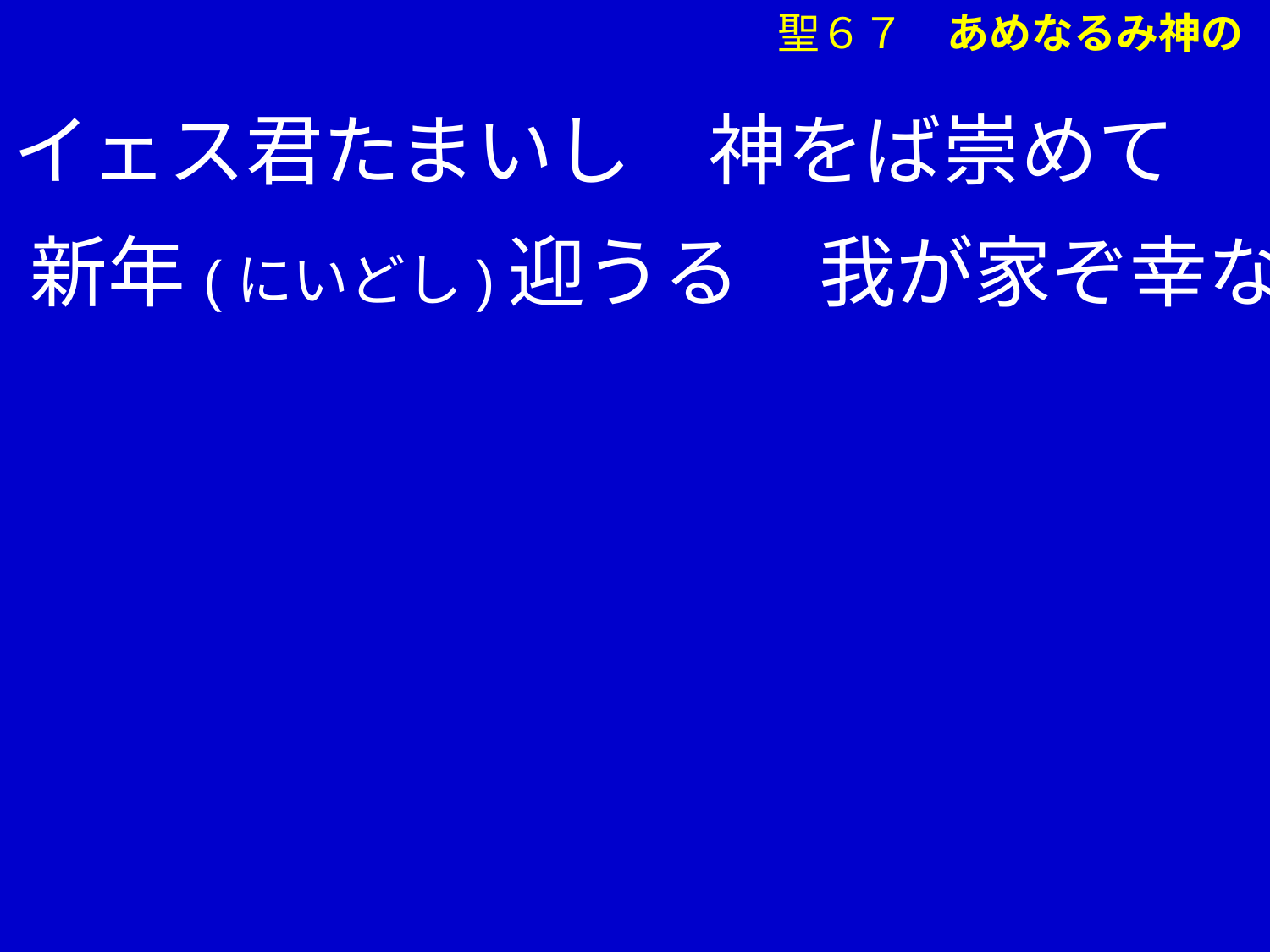

⑮イェス君たまいし　神をば崇めて
 　新年(にいどし)迎うる　我が家ぞ幸なる
聖６７　あめなるみ神の